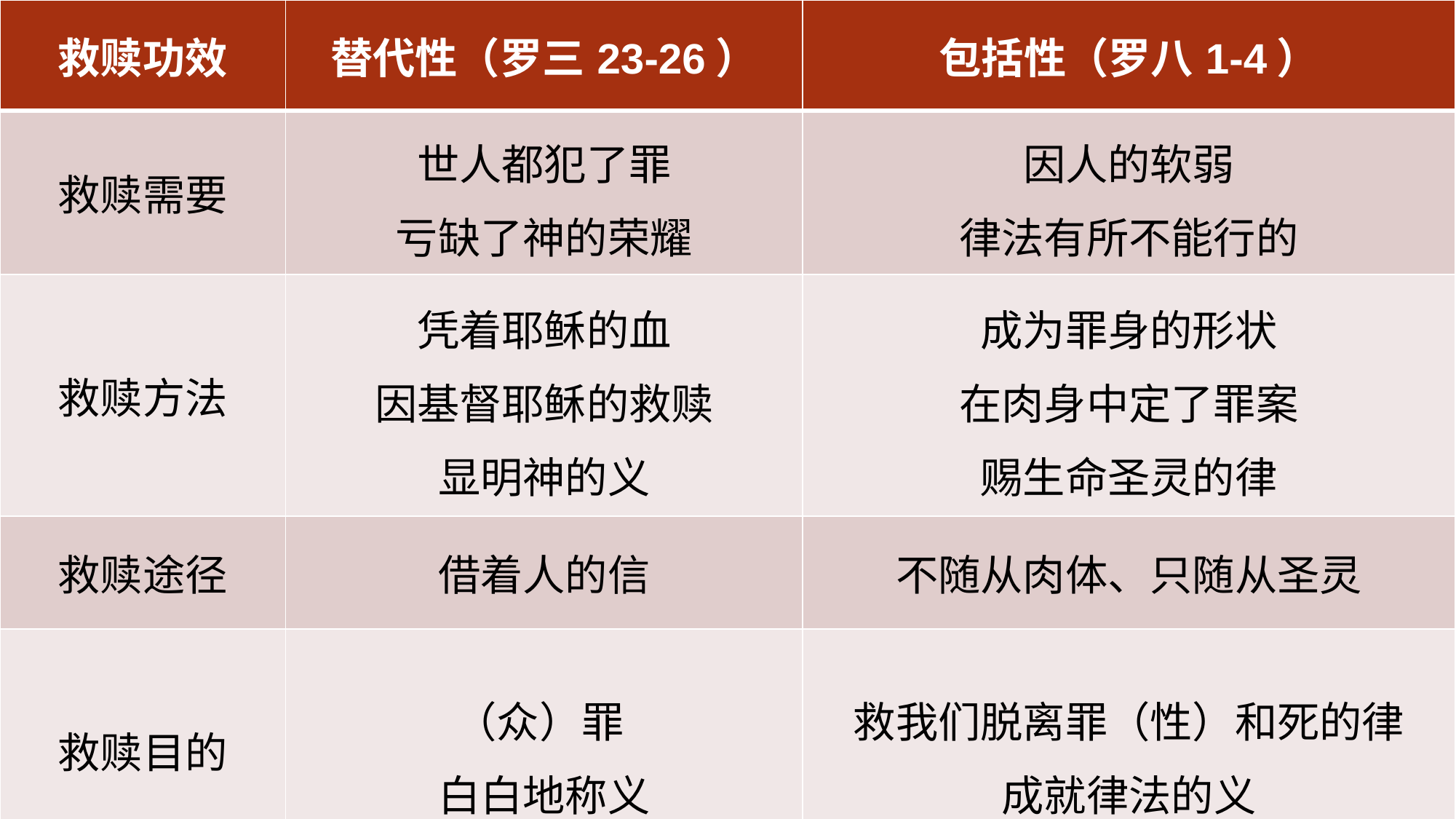

| 救赎功效 | 替代性（罗三23-26） | 包括性（罗八1-4） |
| --- | --- | --- |
| 救赎需要 | 世人都犯了罪 亏缺了神的荣耀 | 因人的软弱 律法有所不能行的 |
| 救赎方法 | 凭着耶稣的血 因基督耶稣的救赎 显明神的义 | 成为罪身的形状 在肉身中定了罪案 赐生命圣灵的律 |
| 救赎途径 | 借着人的信 | 不随从肉体、只随从圣灵 |
| 救赎目的 | （众）罪 白白地称义 | 救我们脱离罪（性）和死的律 成就律法的义 |
# 一、人的两大问题和神的两面救法